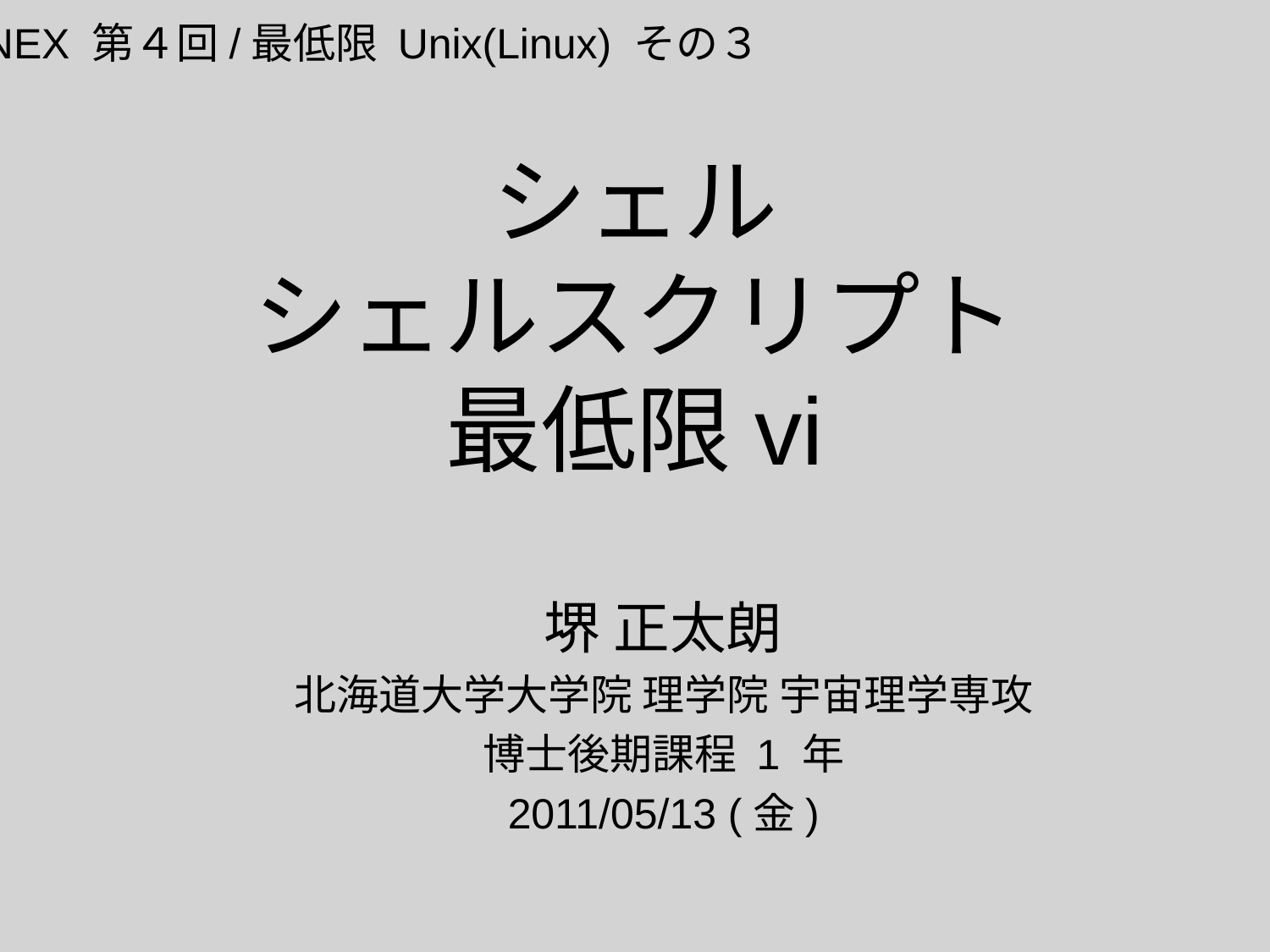

INEX 第４回/最低限 Unix(Linux) その３
# シェル シェルスクリプト 最低限vi
堺 正太朗
北海道大学大学院 理学院 宇宙理学専攻
博士後期課程 1 年
2011/05/13 (金)